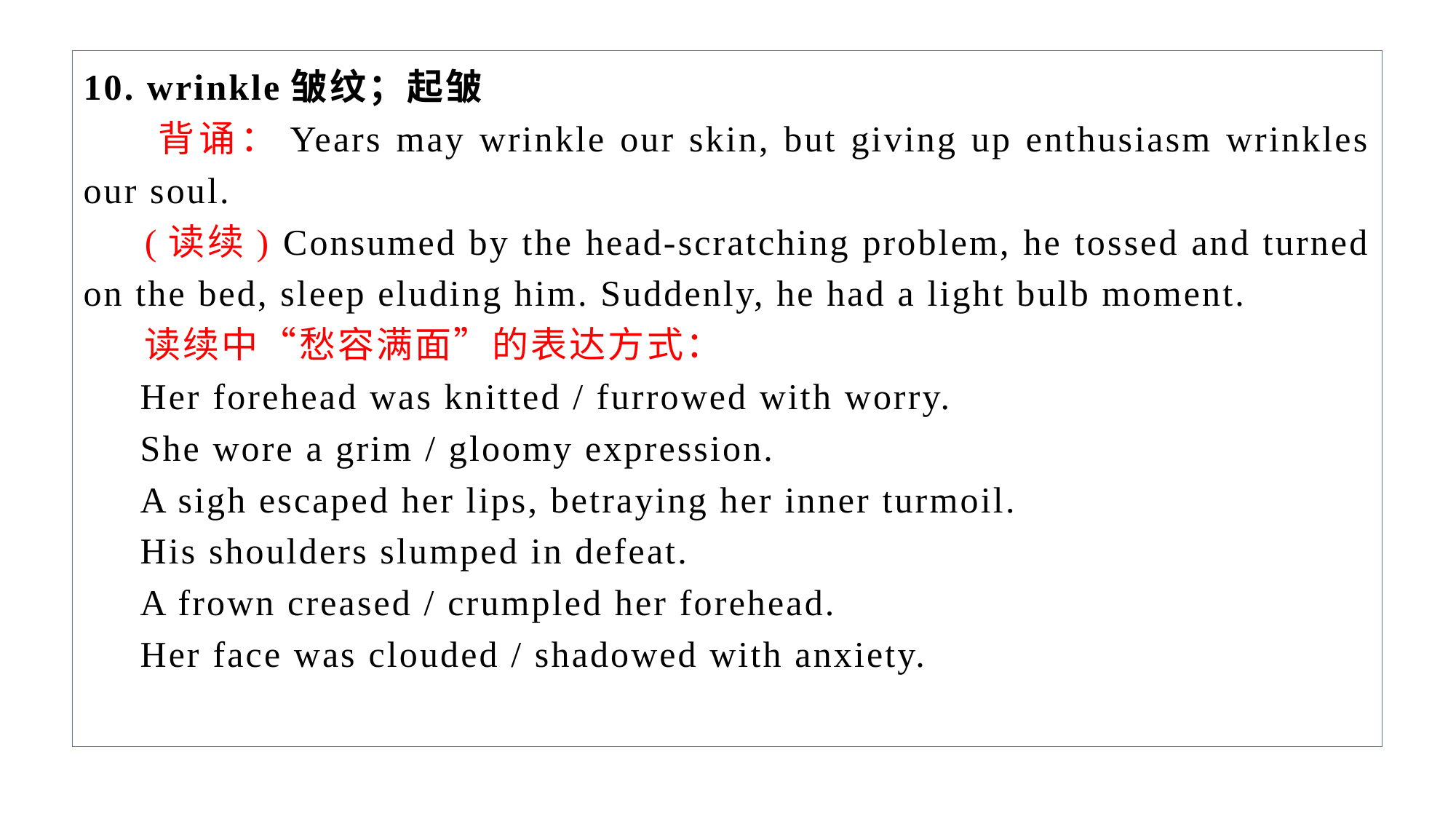

10. wrinkle皱纹；起皱
     背诵：Years may wrinkle our skin, but giving up enthusiasm wrinkles our soul.
     (读续) Consumed by the head-scratching problem, he tossed and turned on the bed, sleep eluding him. Suddenly, he had a light bulb moment.
     读续中“愁容满面”的表达方式：
     Her forehead was knitted / furrowed with worry.
     She wore a grim / gloomy expression.
     A sigh escaped her lips, betraying her inner turmoil.
     His shoulders slumped in defeat.
     A frown creased / crumpled her forehead.
     Her face was clouded / shadowed with anxiety.